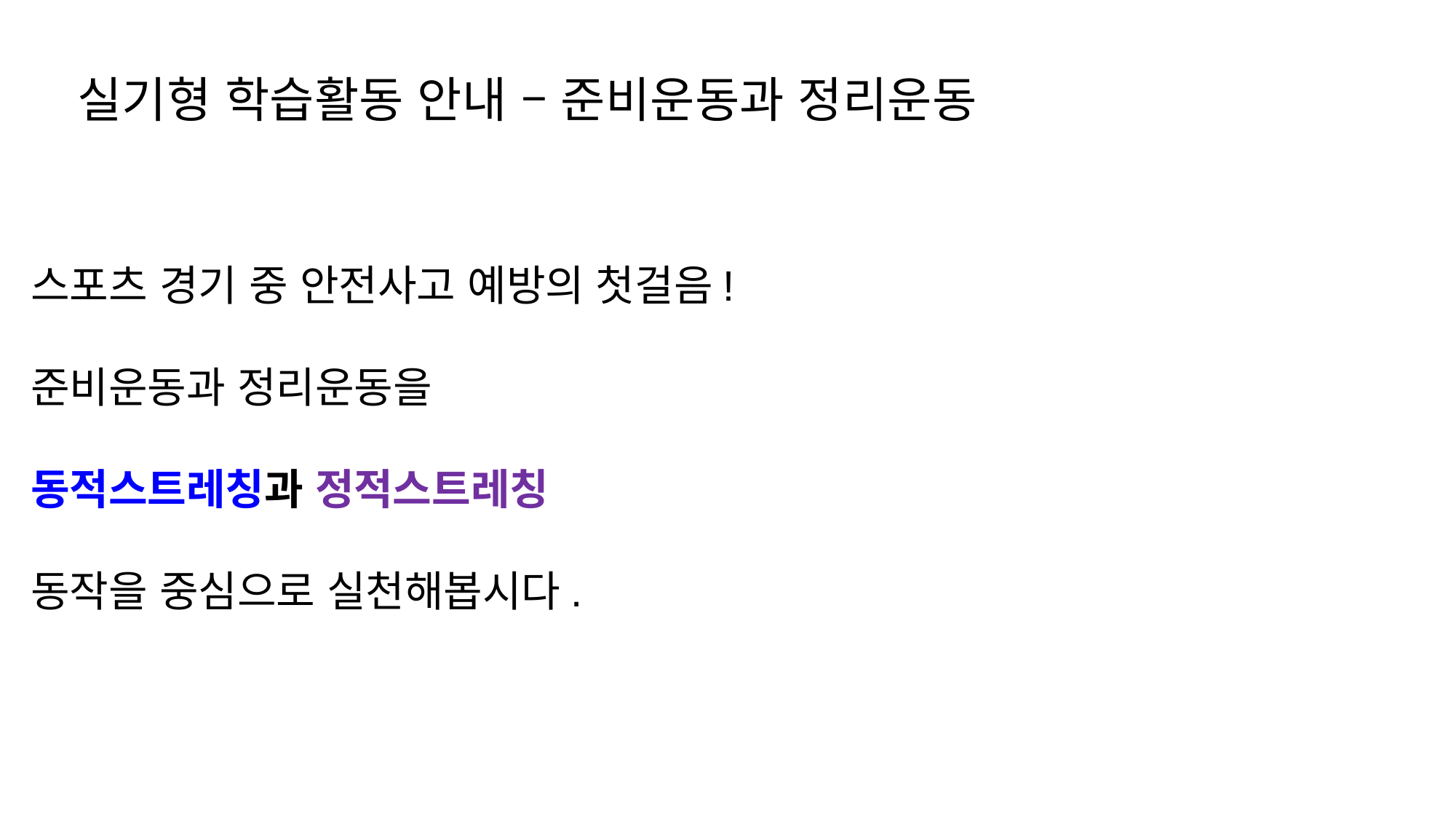

실기형 학습활동 안내 – 준비운동과 정리운동

스포츠 경기 중 안전사고 예방의 첫걸음!

준비운동과 정리운동을

동적스트레칭과 정적스트레칭

동작을 중심으로 실천해봅시다.